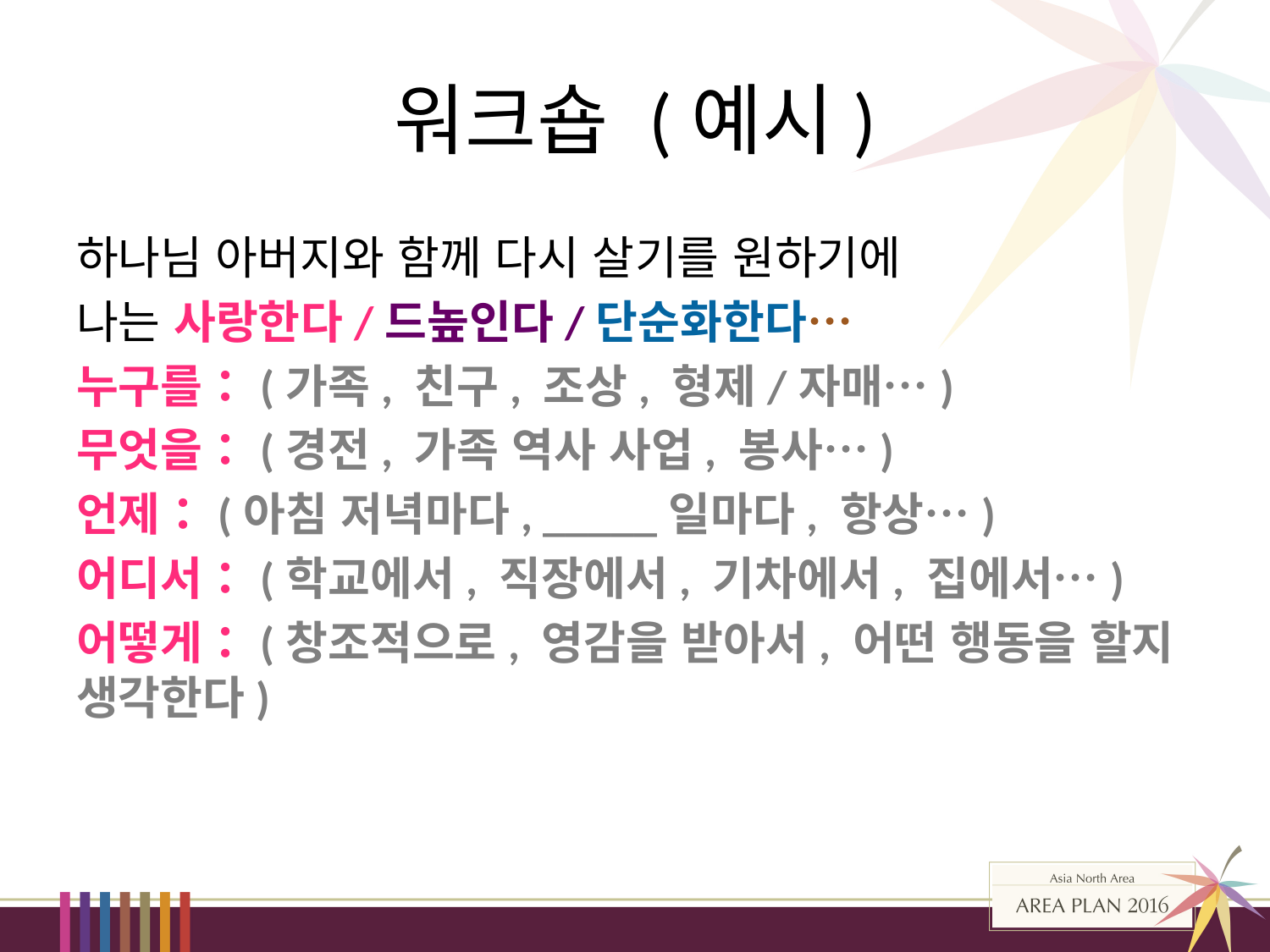

# 워크숍 (예시)
하나님 아버지와 함께 다시 살기를 원하기에
나는 사랑한다/드높인다/단순화한다…
누구를：(가족, 친구, 조상, 형제/자매…)
무엇을：(경전, 가족 역사 사업, 봉사…)
언제：(아침 저녁마다, _____일마다, 항상…)
어디서：(학교에서, 직장에서, 기차에서, 집에서…)
어떻게：(창조적으로, 영감을 받아서, 어떤 행동을 할지 생각한다)